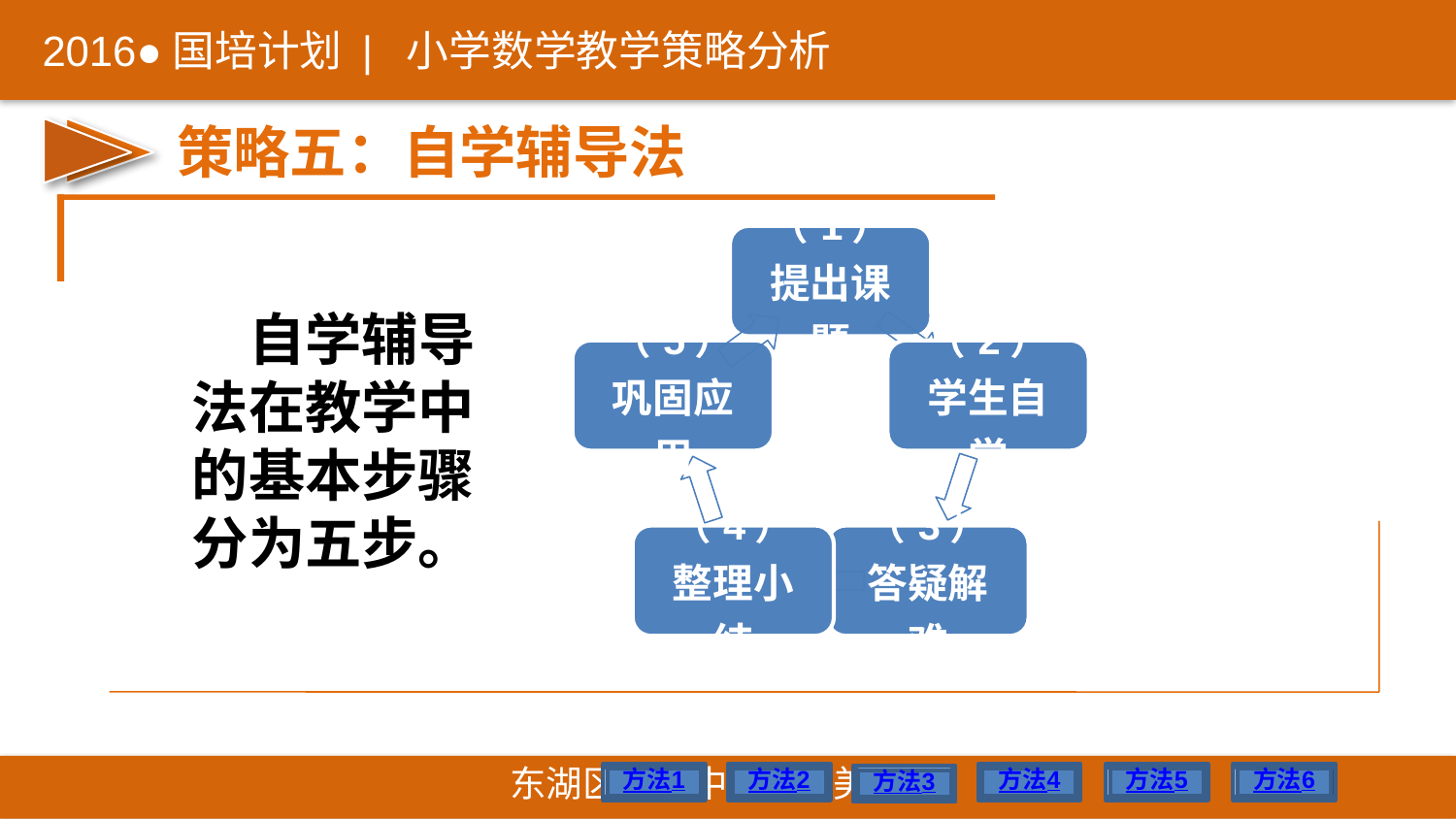

（3）答疑解难
（4）整理小结
自学辅导法在教学中的基本步骤分为五步。
方法1
方法2
方法4
方法5
方法6
方法3